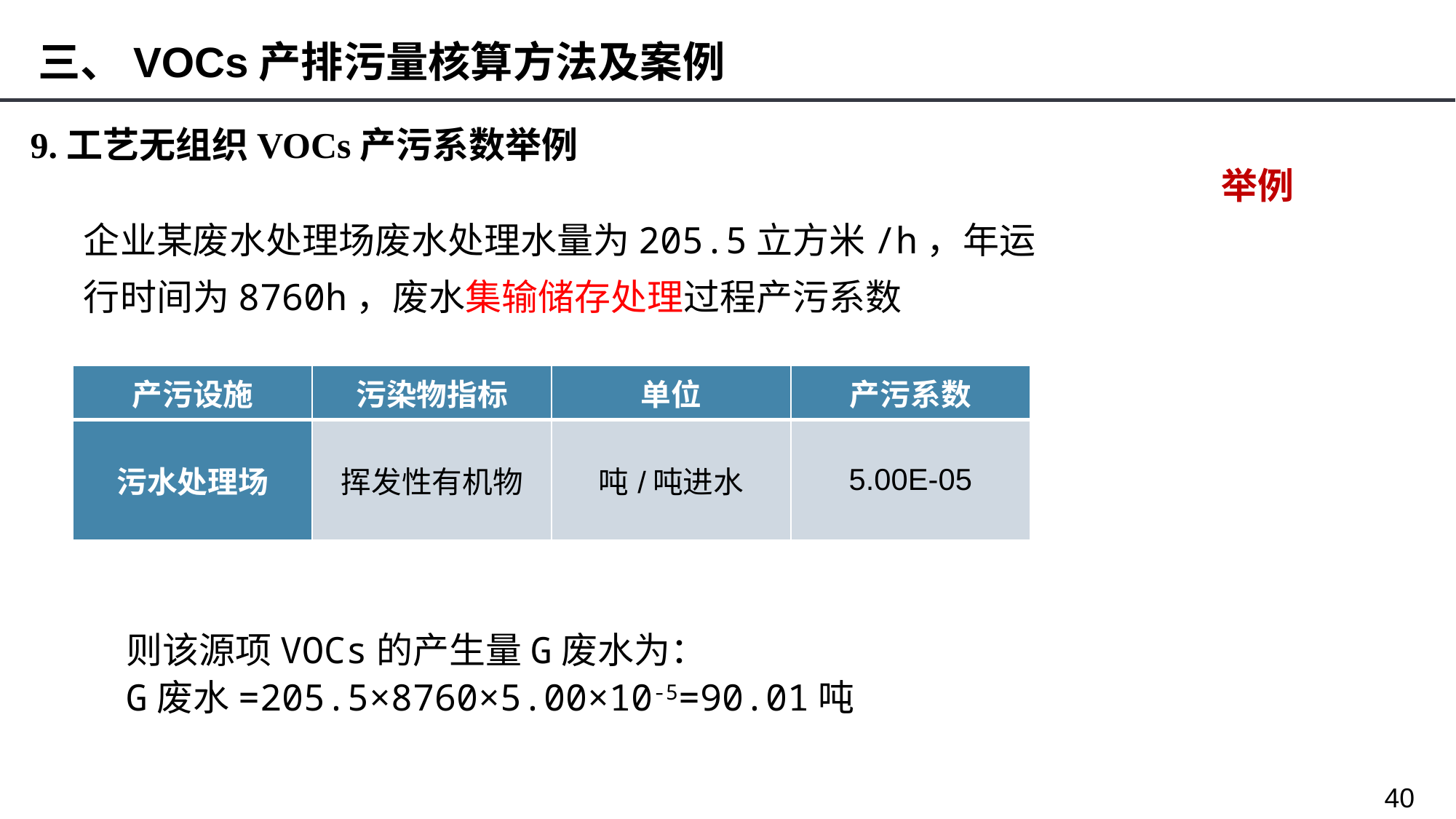

三、VOCs产排污量核算方法及案例
9.工艺无组织VOCs产污系数举例
举例
企业某废水处理场废水处理水量为205.5立方米/h，年运行时间为8760h，废水集输储存处理过程产污系数
| 产污设施 | 污染物指标 | 单位 | 产污系数 |
| --- | --- | --- | --- |
| 污水处理场 | 挥发性有机物 | 吨/吨进水 | 5.00E-05 |
则该源项VOCs的产生量G废水为：
G废水=205.5×8760×5.00×10-5=90.01吨
40